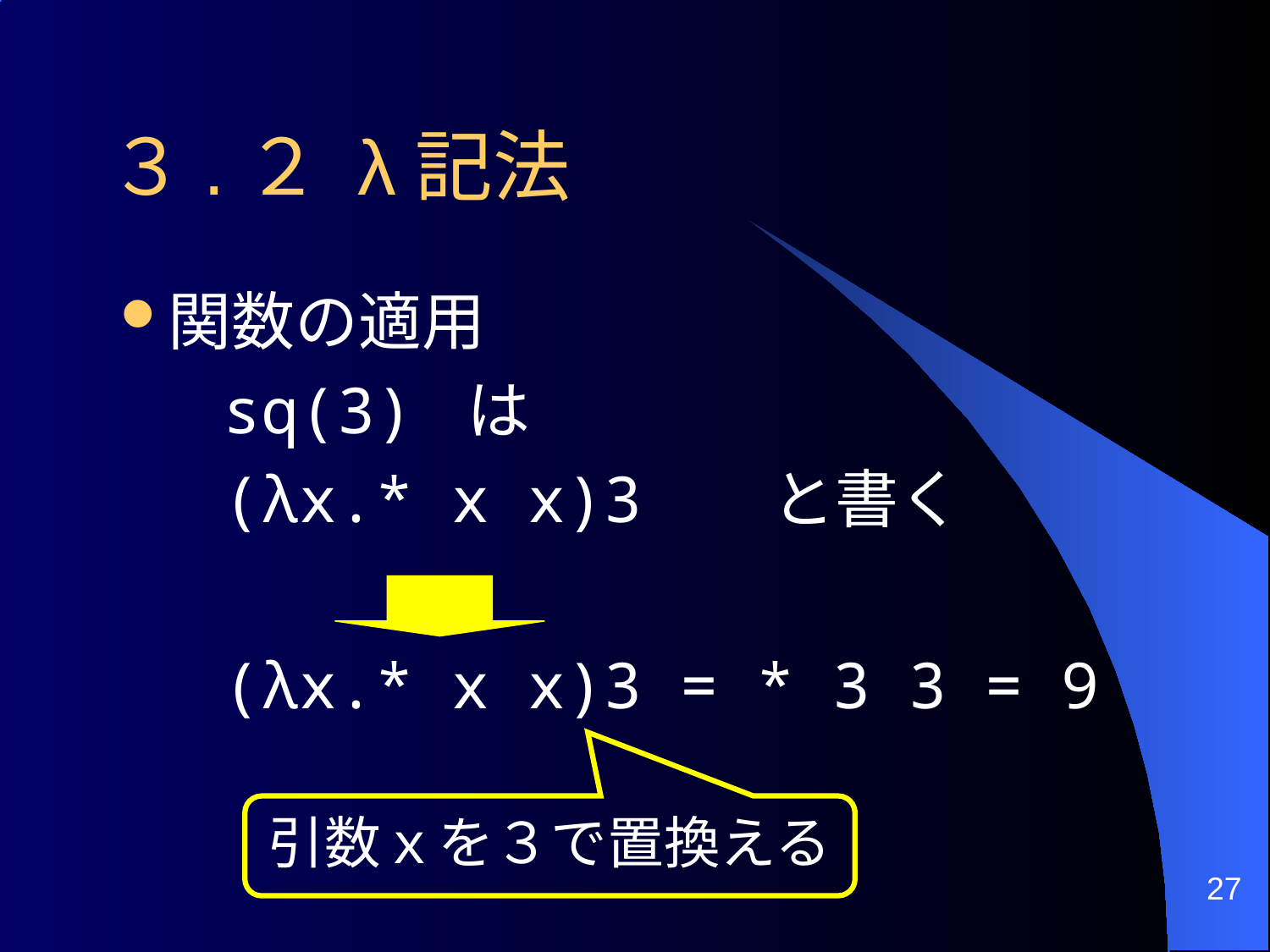

# ３.２ λ記法
関数の適用
	sq(3) は
	(λx.* x x)3   と書く

	(λx.* x x)3 = * 3 3 = 9

引数ｘを３で置換える
27